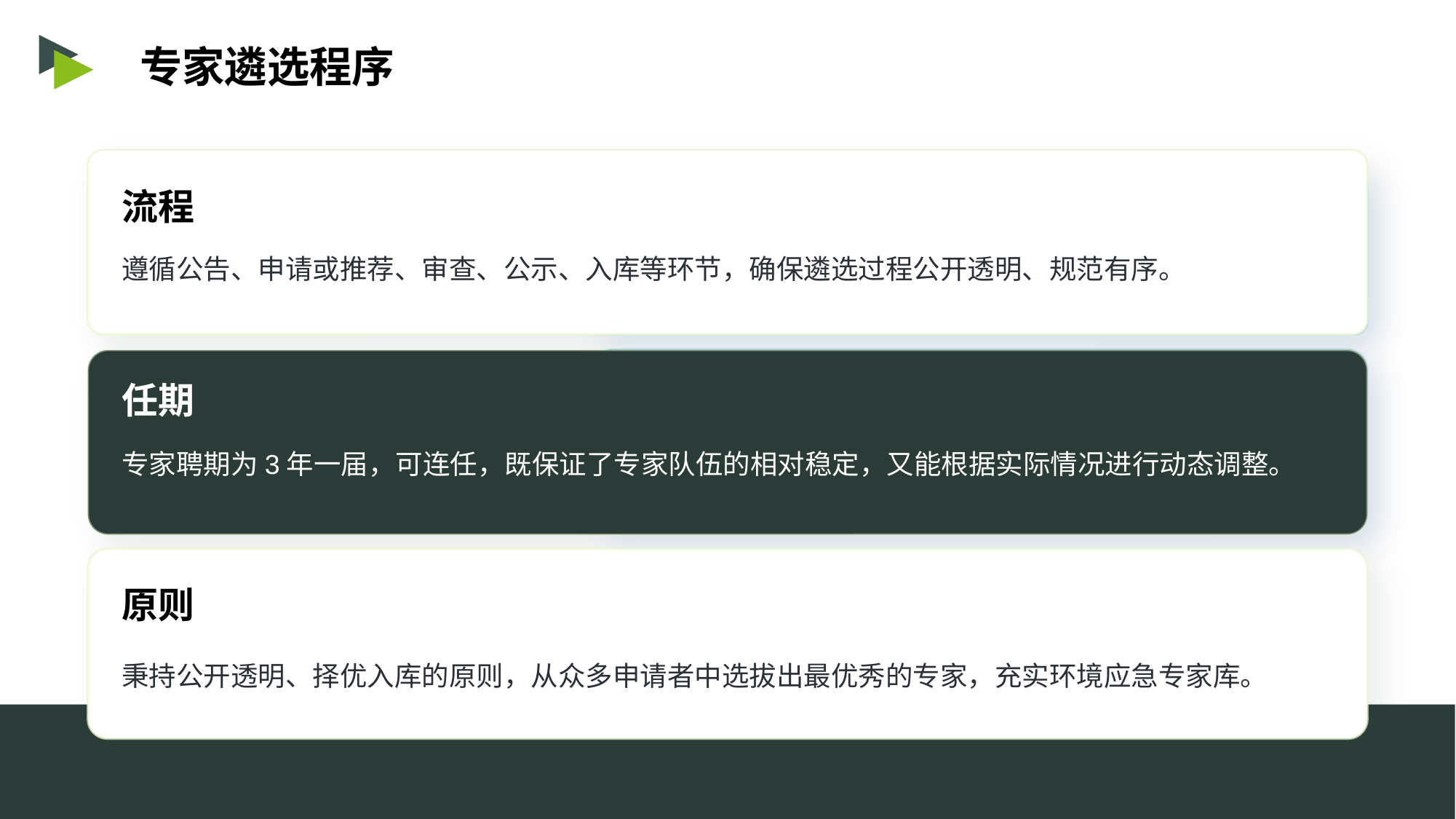

专家遴选程序

流程
遵循公告、申请或推荐、审查、公示、入库等环节，确保遴选过程公开透明、规范有序。

任期
专家聘期为3年一届，可连任，既保证了专家队伍的相对稳定，又能根据实际情况进行动态调整。

原则
秉持公开透明、择优入库的原则，从众多申请者中选拔出最优秀的专家，充实环境应急专家库。